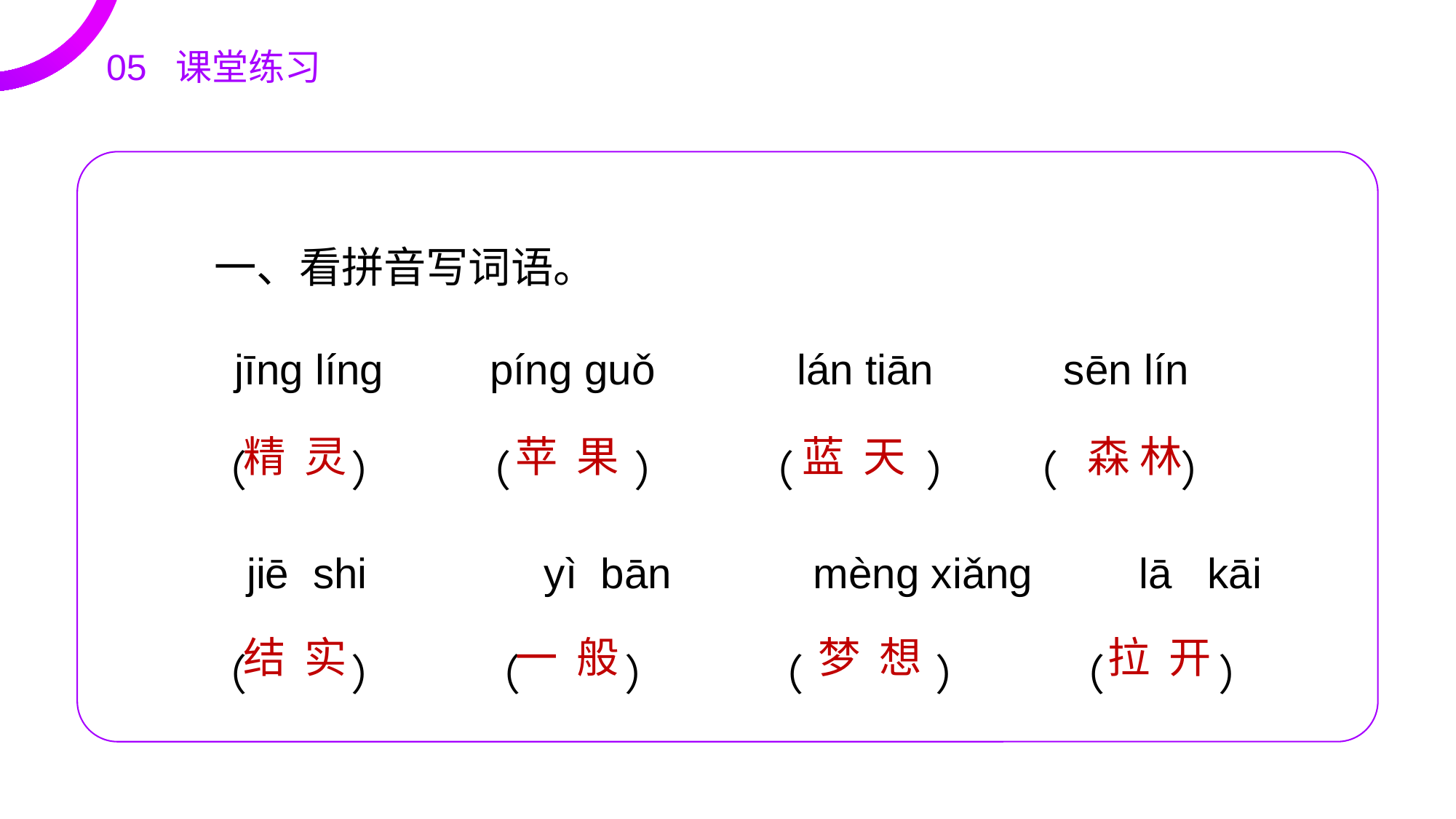

05  课堂练习
   一、看拼音写词语。
     jīnɡ línɡ         pínɡ ɡuǒ            lán tiān           sēn lín
  （           ）        （             ）        （              ）     （             ）
      jiē  shi               yì  bān            mènɡ xiǎnɡ         lā   kāi
  （           ）         （           ）          （              ）         （            ）
精  灵
苹  果
蓝  天
森 林
梦  想
结  实
一  般
拉  开